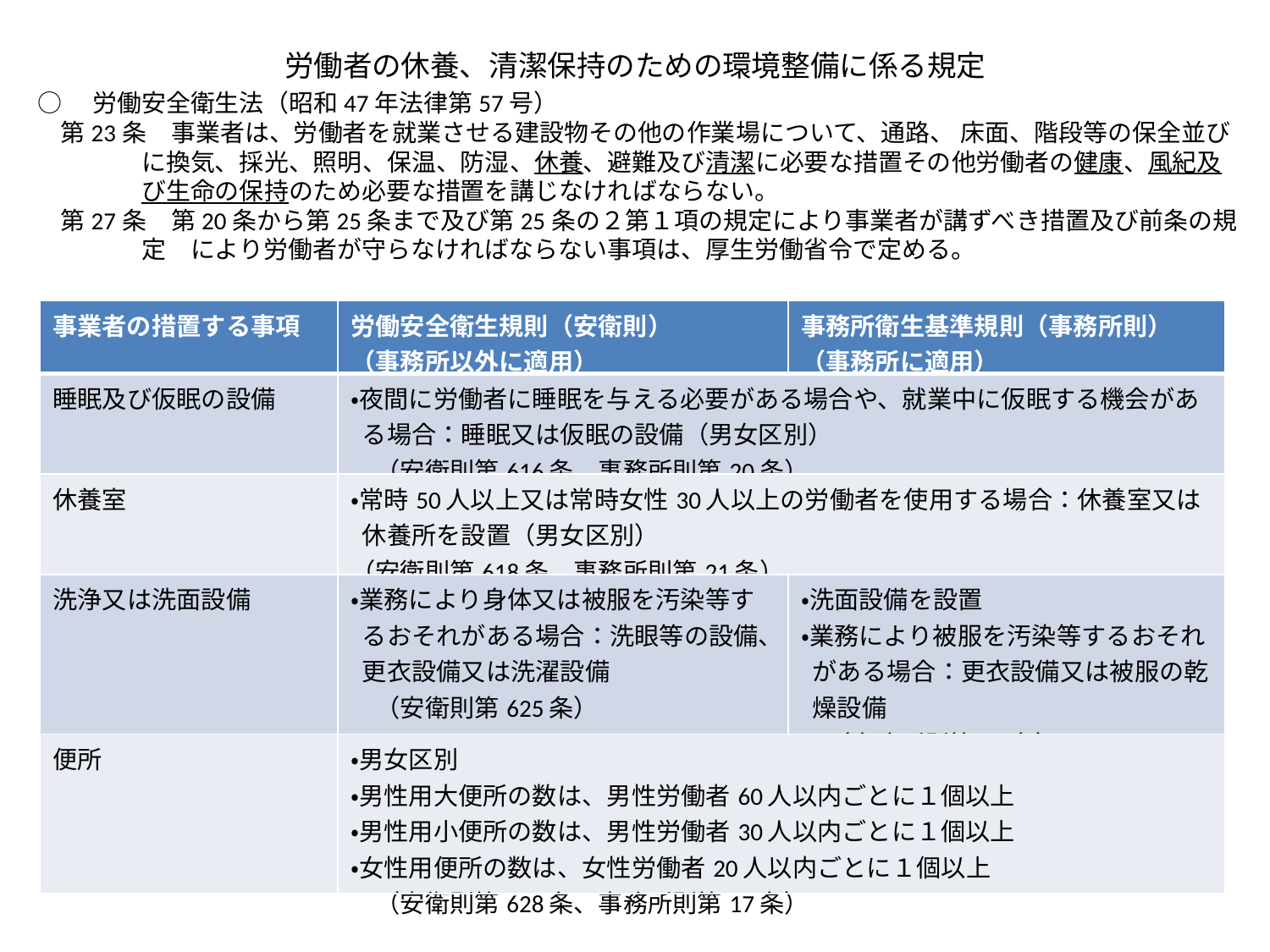

労働者の休養、清潔保持のための環境整備に係る規定
○　労働安全衛生法（昭和47年法律第57号）
第23条　事業者は、労働者を就業させる建設物その他の作業場について、通路、 床面、階段等の保全並びに換気、採光、照明、保温、防湿、休養、避難及び清潔に必要な措置その他労働者の健康、風紀及び生命の保持のため必要な措置を講じなければならない。
第27条　第20条から第25条まで及び第25条の２第１項の規定により事業者が講ずべき措置及び前条の規定　により労働者が守らなければならない事項は、厚生労働省令で定める。
| 事業者の措置する事項 | 労働安全衛生規則（安衛則） （事務所以外に適用） | 事務所衛生基準規則（事務所則） （事務所に適用） |
| --- | --- | --- |
| 睡眠及び仮眠の設備 | ・夜間に労働者に睡眠を与える必要がある場合や、就業中に仮眠する機会がある場合：睡眠又は仮眠の設備（男女区別） 　（安衛則第616条、事務所則第20条） |  |
| 休養室 | ・常時50人以上又は常時女性30人以上の労働者を使用する場合：休養室又は休養所を設置（男女区別） （安衛則第618条、事務所則第21条） |  |
| 洗浄又は洗面設備 | ・業務により身体又は被服を汚染等するおそれがある場合：洗眼等の設備、更衣設備又は洗濯設備 　（安衛則第625条） | ・洗面設備を設置 ・業務により被服を汚染等するおそれがある場合：更衣設備又は被服の乾燥設備 　（事務所則第18条） |
| 便所 | ・男女区別 ・男性用大便所の数は、男性労働者60人以内ごとに１個以上 ・男性用小便所の数は、男性労働者30人以内ごとに１個以上 ・女性用便所の数は、女性労働者20人以内ごとに１個以上 　（安衛則第628条、事務所則第17条） |  |